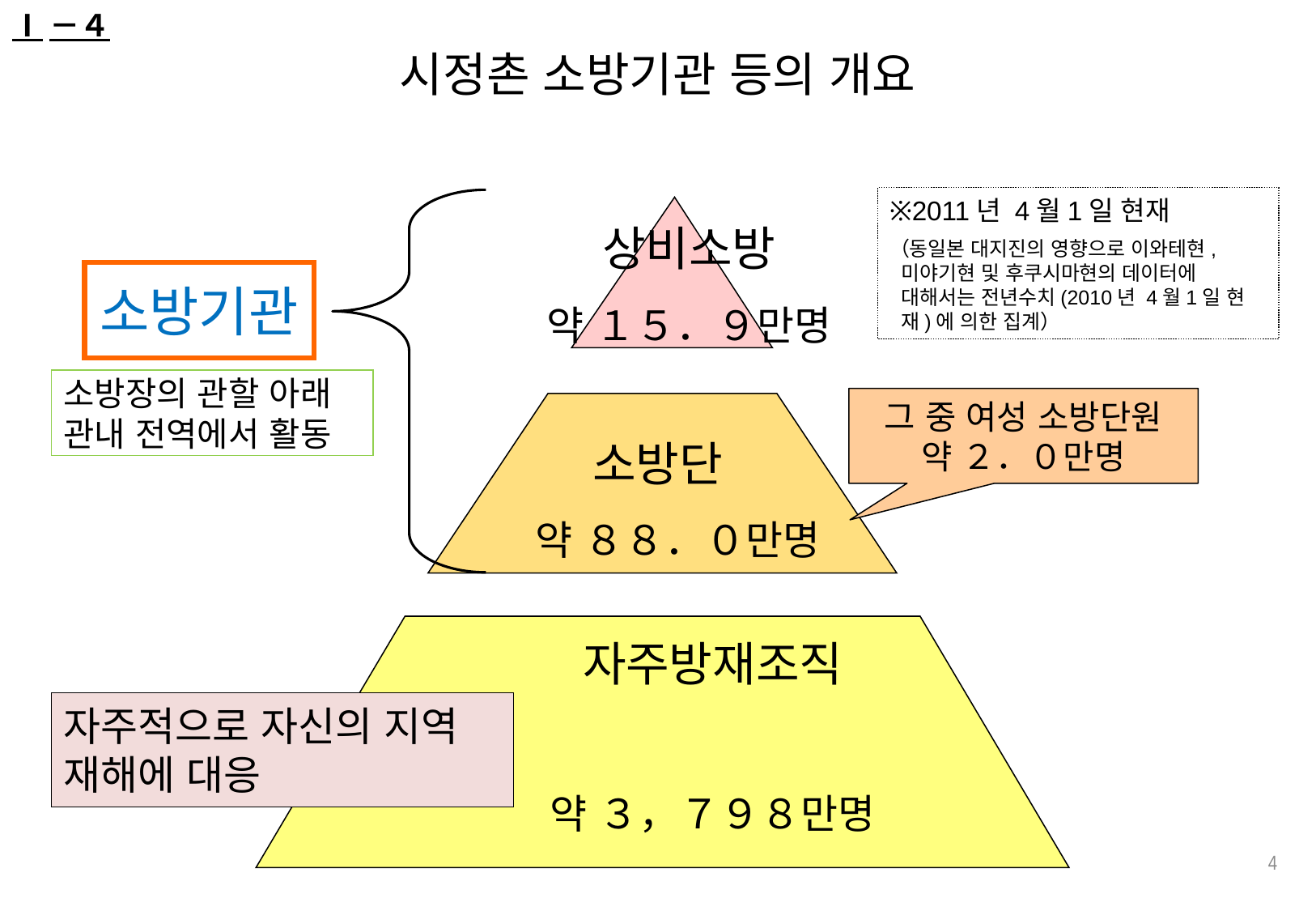

Ⅰ－４
시정촌 소방기관 등의 개요
※2011년 4월1일 현재
（동일본 대지진의 영향으로 이와테현, 미야기현 및 후쿠시마현의 데이터에 대해서는 전년수치(2010년 4월1일 현재)에 의한 집계）

상비소방
약 １５．９만명
소방기관
소방장의 관할 아래 관내 전역에서 활동
그 중 여성 소방단원
약 ２．０만명

소방단
약 ８８．０만명

자주방재조직

약 ３，７９８만명
자주적으로 자신의 지역 재해에 대응
4